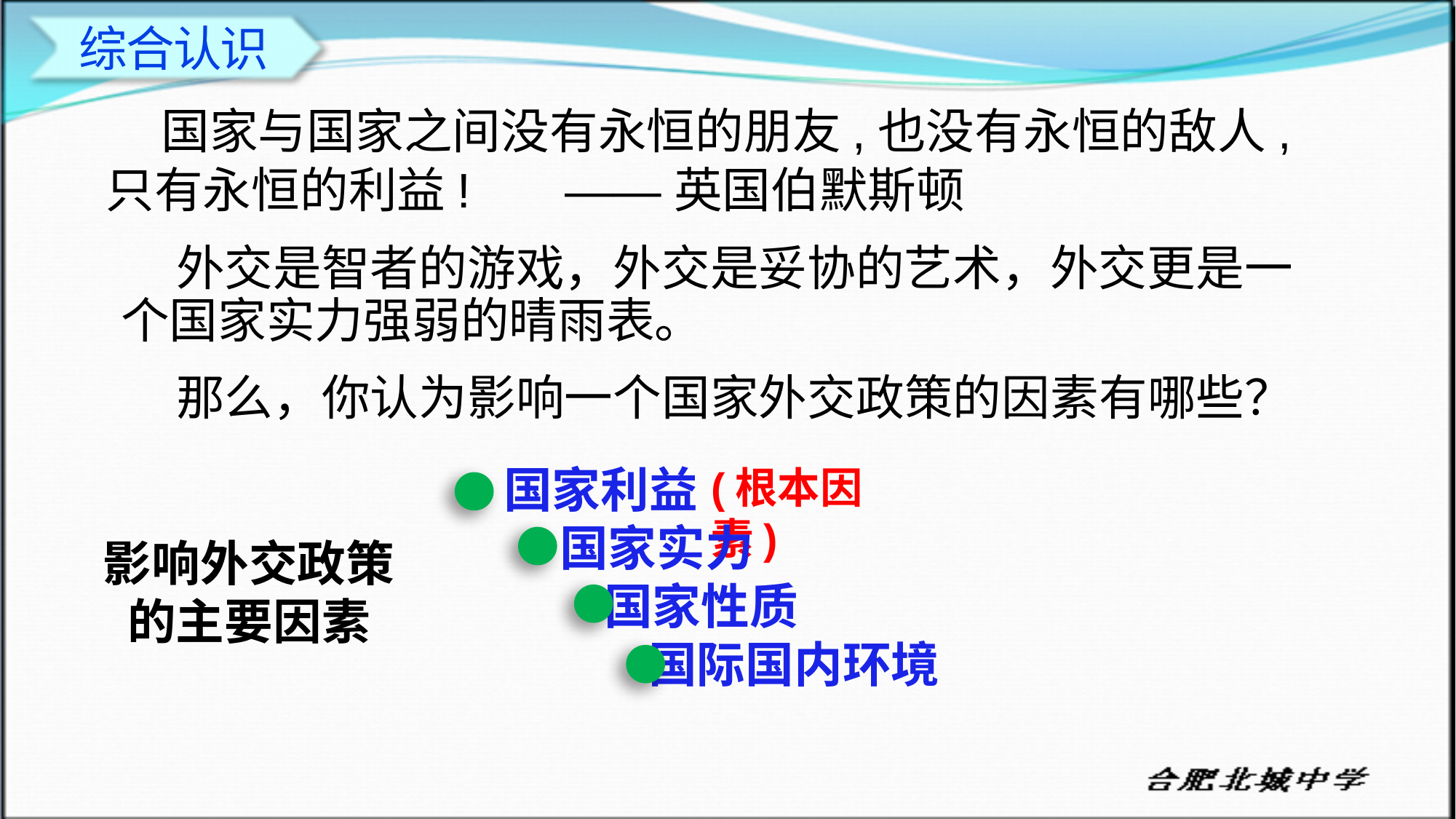

综合认识
    国家与国家之间没有永恒的朋友,也没有永恒的敌人,只有永恒的利益!       ——英国伯默斯顿
    外交是智者的游戏，外交是妥协的艺术，外交更是一个国家实力强弱的晴雨表。
    那么，你认为影响一个国家外交政策的因素有哪些？
国家利益
    国家实力
        国家性质
            国际国内环境
(根本因素)

影响外交政策的主要因素